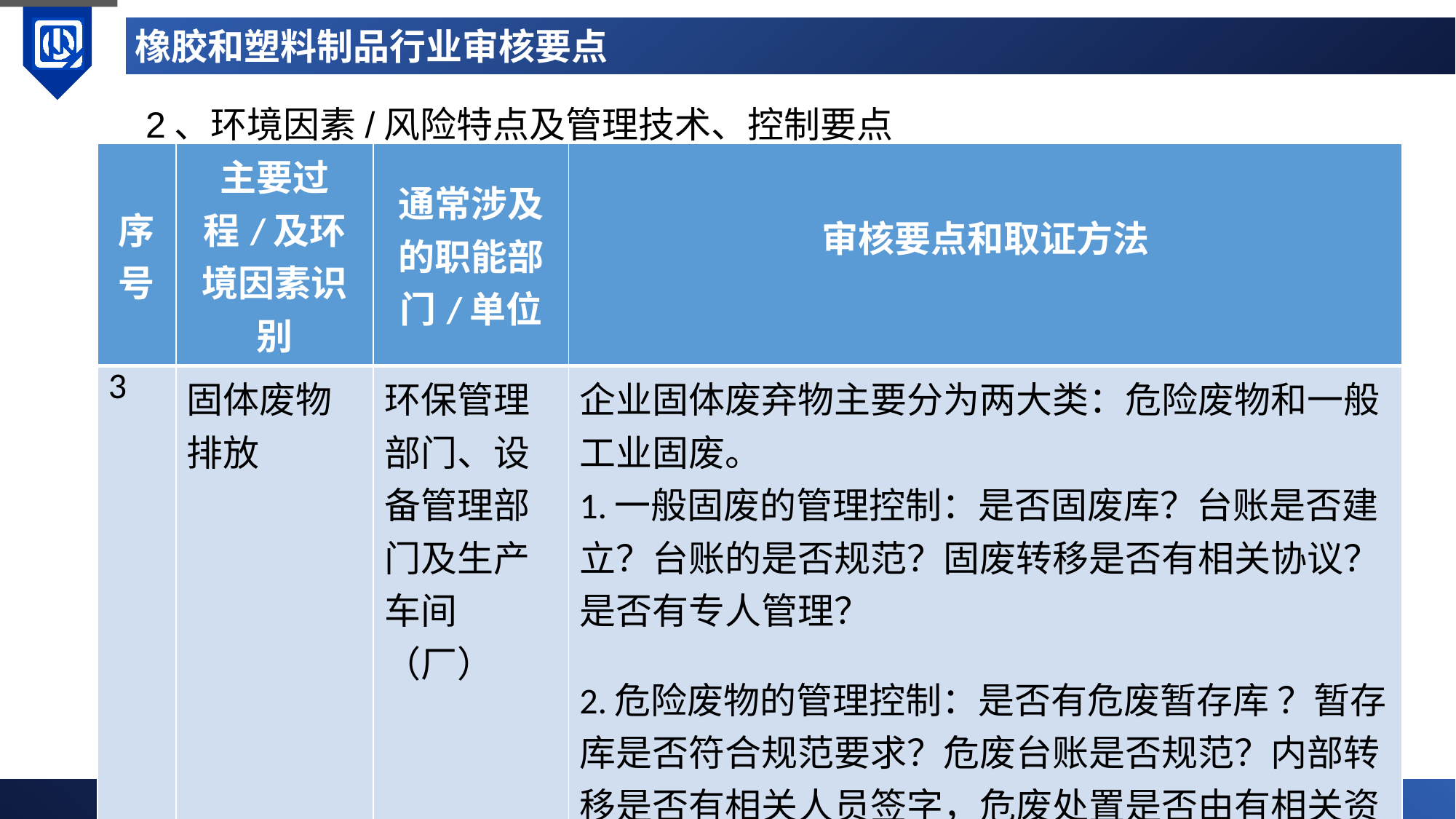

# 橡胶和塑料制品行业审核要点
2、环境因素/风险特点及管理技术、控制要点

| 序号 | 主要过程/及环境因素识别 | 通常涉及的职能部门/单位 | 审核要点和取证方法 |
| --- | --- | --- | --- |
| 3 | 固体废物排放 | 环保管理部门、设备管理部门及生产车间（厂） | 企业固体废弃物主要分为两大类：危险废物和一般工业固废。 1.一般固废的管理控制：是否固废库？台账是否建立？台账的是否规范？固废转移是否有相关协议？是否有专人管理？ 2.危险废物的管理控制：是否有危废暂存库 ？暂存库是否符合规范要求？危废台账是否规范？内部转移是否有相关人员签字，危废处置是否由有相关资质的单位进行处理?转移协议、联单、运输等是否合规？ |